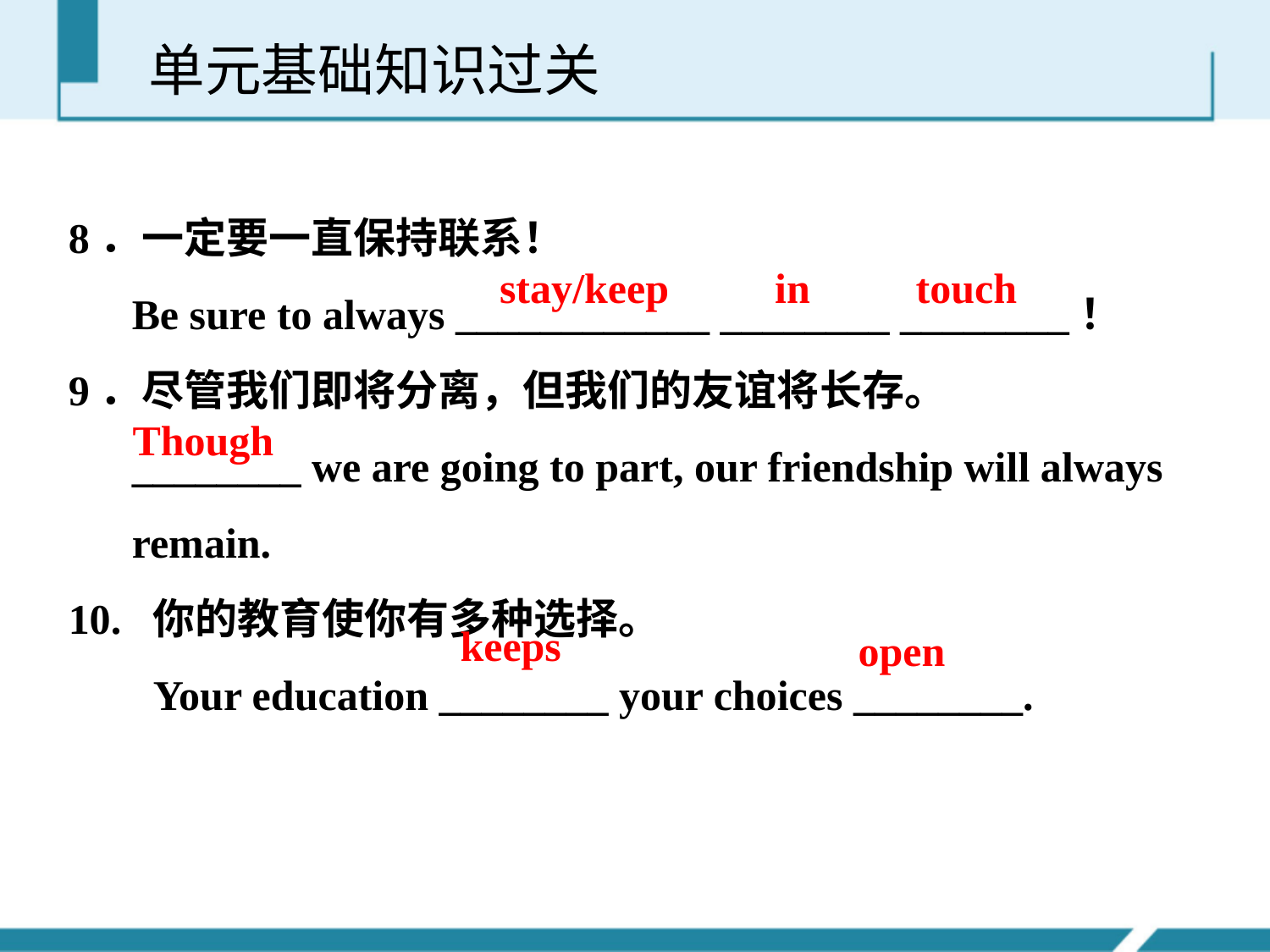

单元基础知识过关
8．一定要一直保持联系！
      Be sure to always ____________ ________ ________！
9．尽管我们即将分离，但我们的友谊将长存。
      ________ we are going to part, our friendship will always
      remain.
10.  你的教育使你有多种选择。
        Your education ________ your choices ________.
stay/keep          in          touch
Though
keeps
open